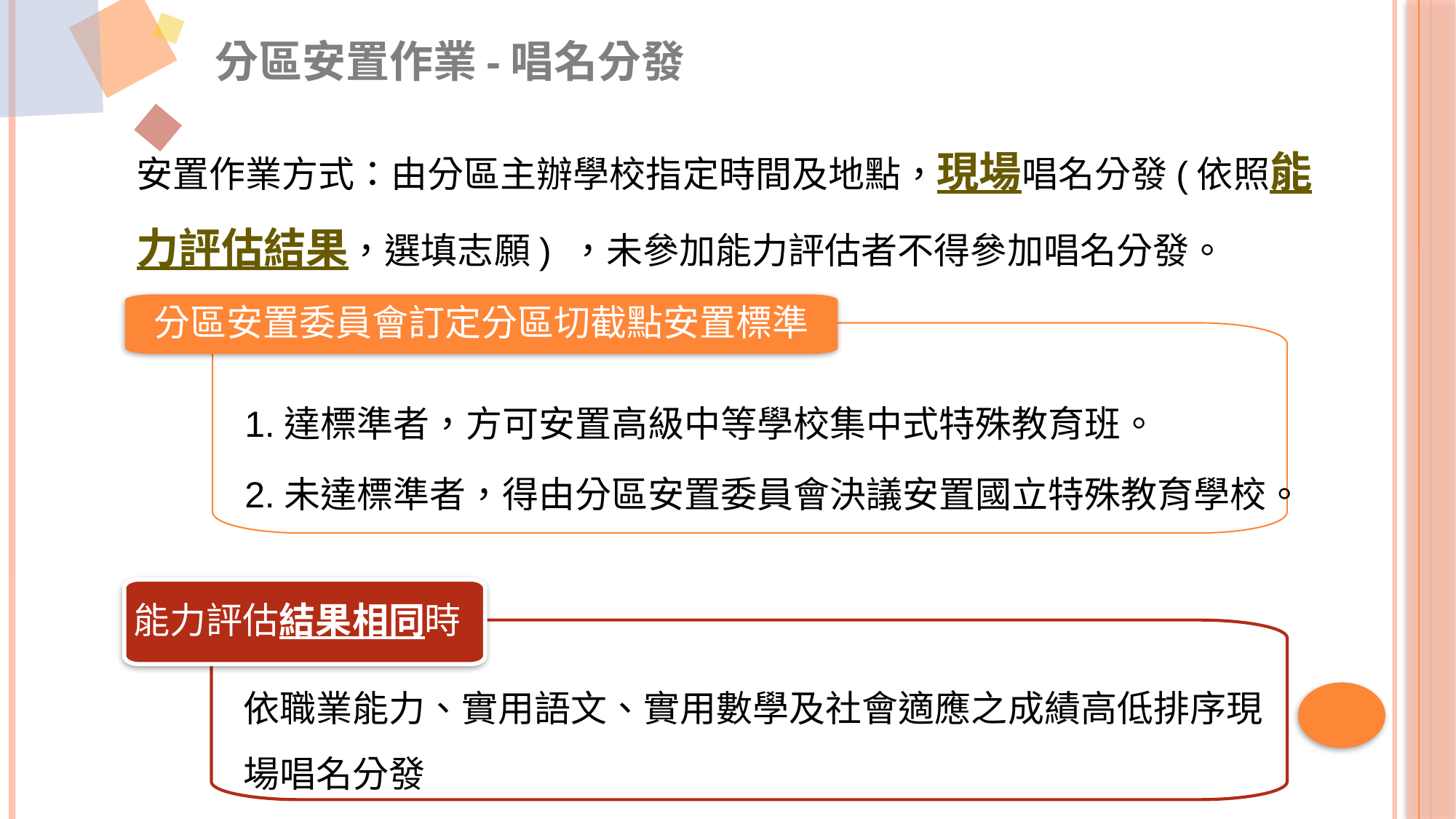

分區安置作業-唱名分發
安置作業方式：由分區主辦學校指定時間及地點，現場唱名分發(依照能力評估結果，選填志願) ，未參加能力評估者不得參加唱名分發。
分區安置委員會訂定分區切截點安置標準

1.達標準者，方可安置高級中等學校集中式特殊教育班。
2.未達標準者，得由分區安置委員會決議安置國立特殊教育學校。

能力評估結果相同時

依職業能力、實用語文、實用數學及社會適應之成績高低排序現場唱名分發